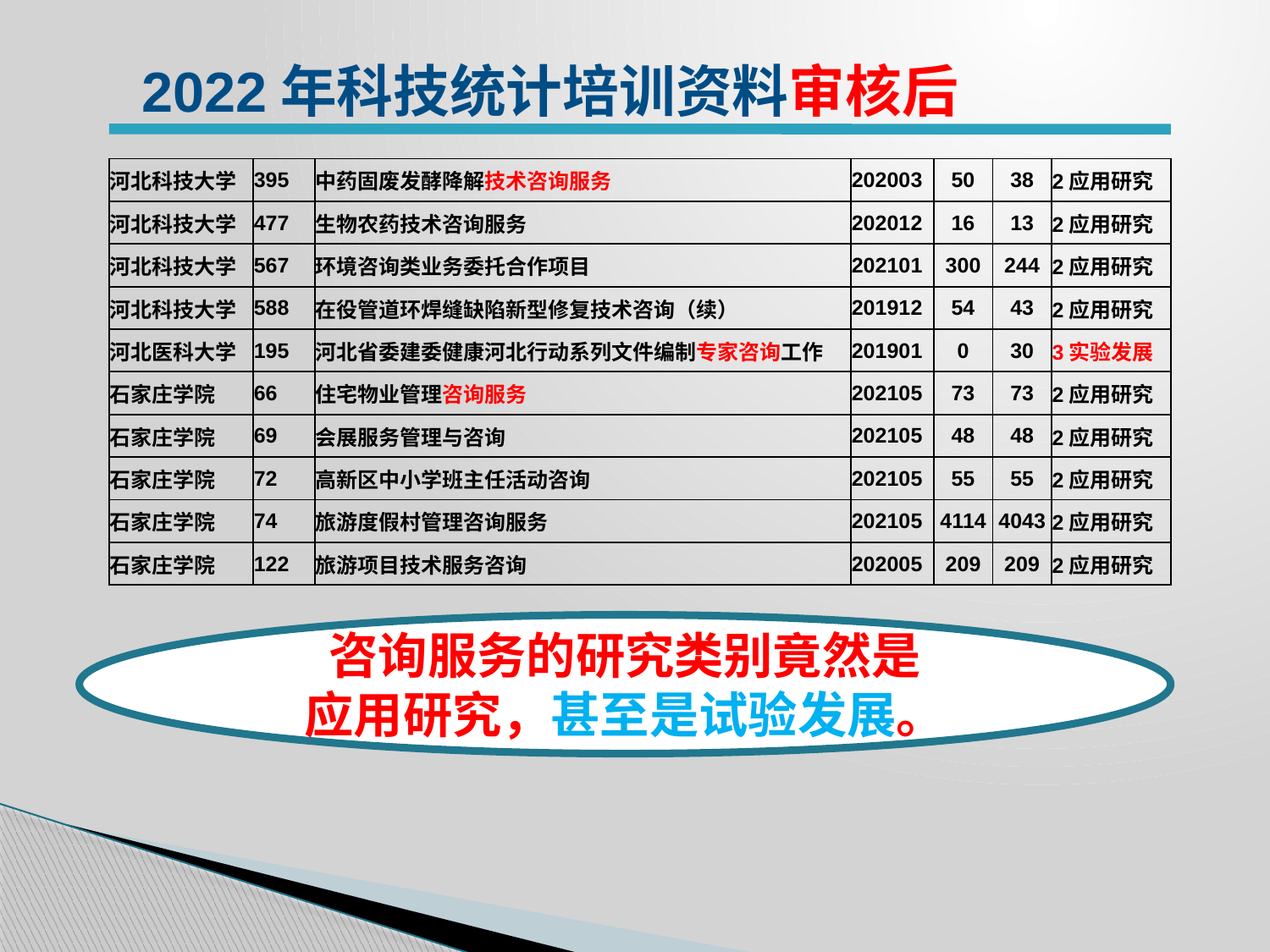

2022年科技统计培训资料审核后
| 河北科技大学 | 395 | 中药固废发酵降解技术咨询服务 | 202003 | 50 | 38 | 2应用研究 |
| --- | --- | --- | --- | --- | --- | --- |
| 河北科技大学 | 477 | 生物农药技术咨询服务 | 202012 | 16 | 13 | 2应用研究 |
| 河北科技大学 | 567 | 环境咨询类业务委托合作项目 | 202101 | 300 | 244 | 2应用研究 |
| 河北科技大学 | 588 | 在役管道环焊缝缺陷新型修复技术咨询（续） | 201912 | 54 | 43 | 2应用研究 |
| 河北医科大学 | 195 | 河北省委建委健康河北行动系列文件编制专家咨询工作 | 201901 | 0 | 30 | 3实验发展 |
| 石家庄学院 | 66 | 住宅物业管理咨询服务 | 202105 | 73 | 73 | 2应用研究 |
| 石家庄学院 | 69 | 会展服务管理与咨询 | 202105 | 48 | 48 | 2应用研究 |
| 石家庄学院 | 72 | 高新区中小学班主任活动咨询 | 202105 | 55 | 55 | 2应用研究 |
| 石家庄学院 | 74 | 旅游度假村管理咨询服务 | 202105 | 4114 | 4043 | 2应用研究 |
| 石家庄学院 | 122 | 旅游项目技术服务咨询 | 202005 | 209 | 209 | 2应用研究 |
咨询服务的研究类别竟然是
应用研究，甚至是试验发展。